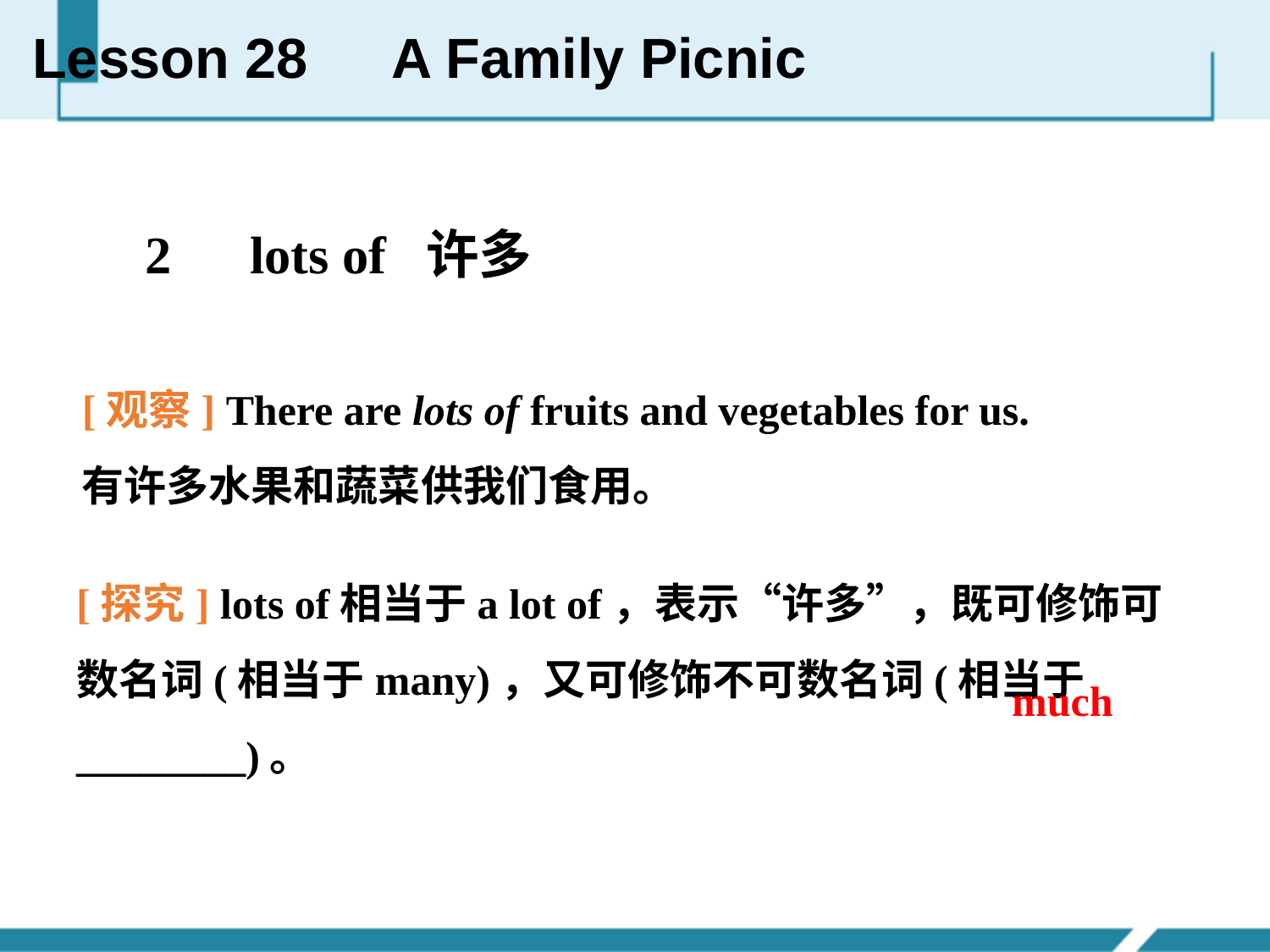

Lesson 28　A Family Picnic
　 2　lots of  许多
[观察] There are lots of fruits and vegetables for us.
有许多水果和蔬菜供我们食用。
[探究] lots of相当于a lot of，表示“许多”，既可修饰可数名词(相当于many)，又可修饰不可数名词(相当于________)。
much